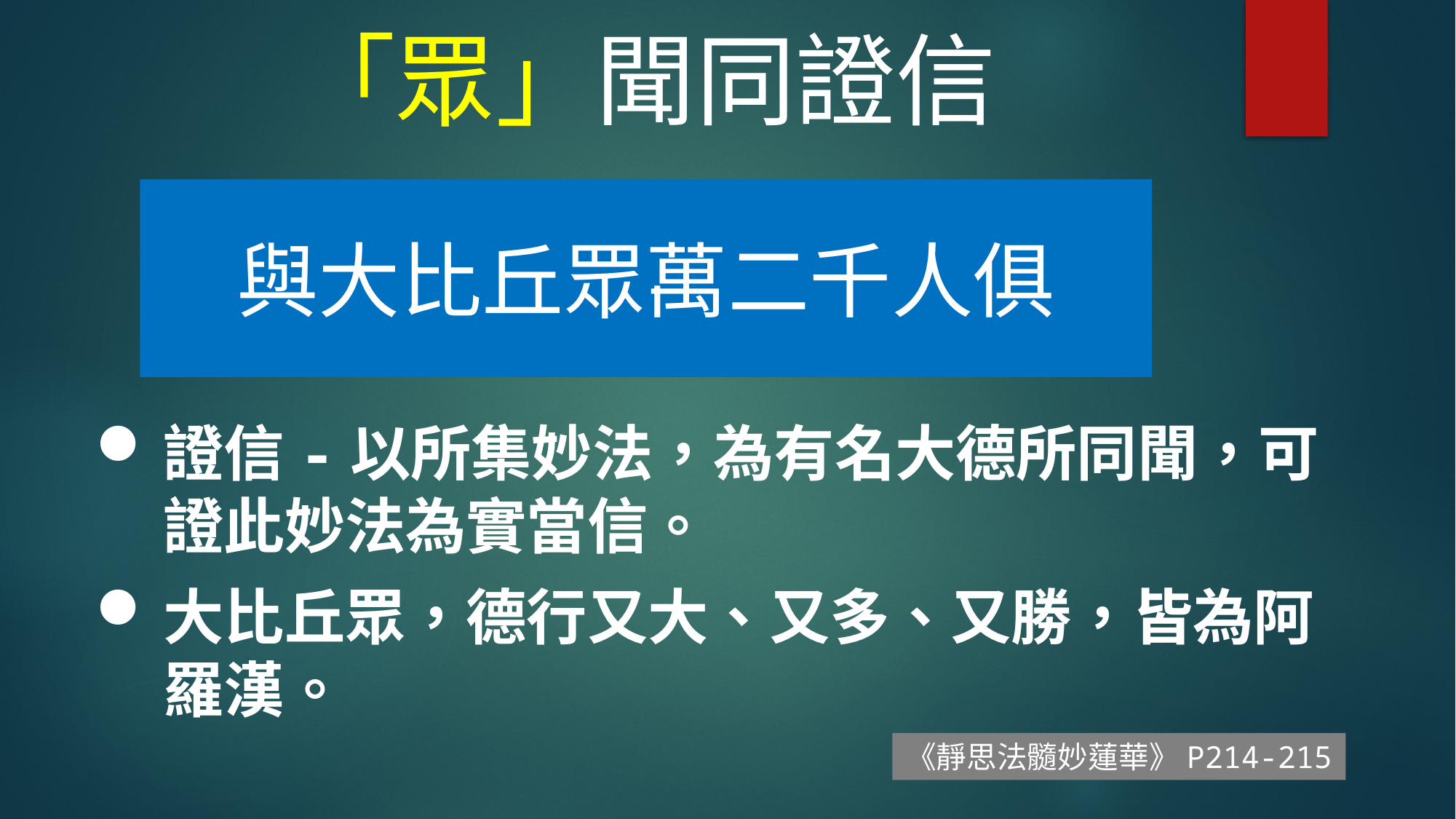

# 「眾」聞同證信
與大比丘眾萬二千人俱
證信-以所集妙法，為有名大德所同聞，可證此妙法為實當信。
大比丘眾，德行又大、又多、又勝，皆為阿羅漢。
《靜思法髓妙蓮華》P214-215